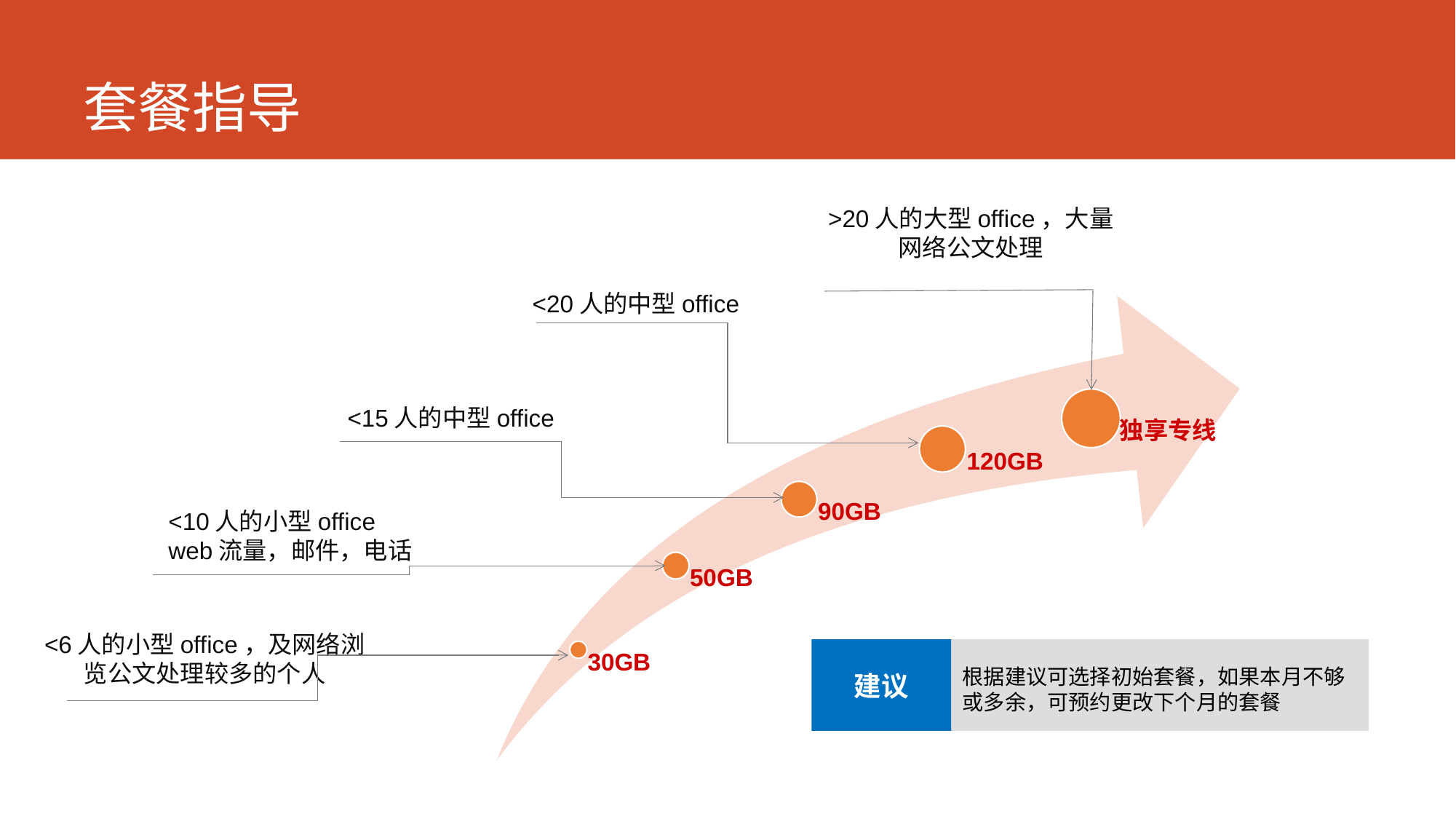

# 套餐指导
>20人的大型office，大量网络公文处理
<20人的中型office
30GB
50GB
90GB
120GB
独享专线
<15人的中型office
<10人的小型office
web流量，邮件，电话
<6人的小型office，及网络浏览公文处理较多的个人

根据建议可选择初始套餐，如果本月不够或多余，可预约更改下个月的套餐
建议